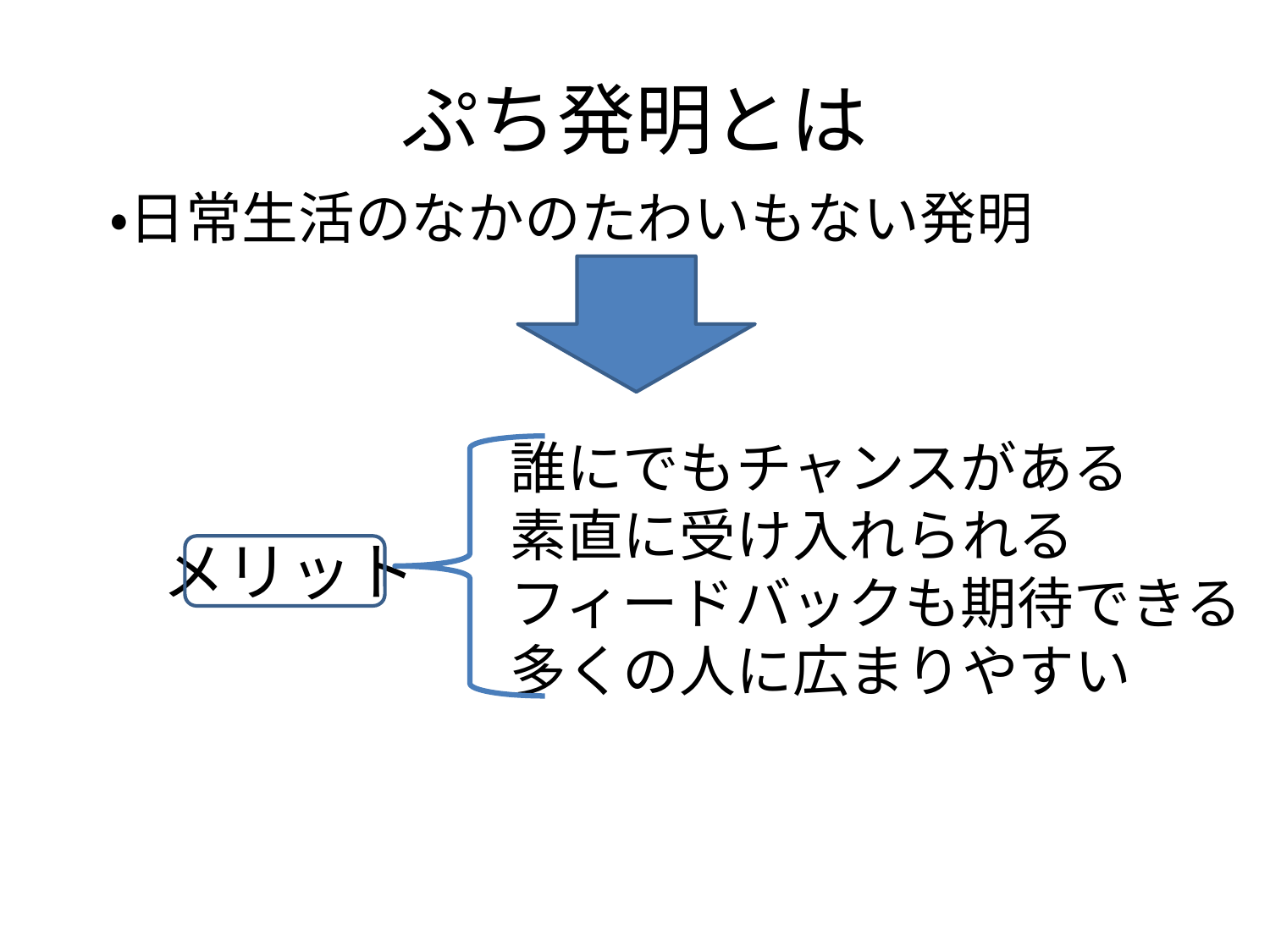

# ぷち発明とは
・日常生活のなかのたわいもない発明

誰にでもチャンスがある
素直に受け入れられる
フィードバックも期待できる
多くの人に広まりやすい

メリット